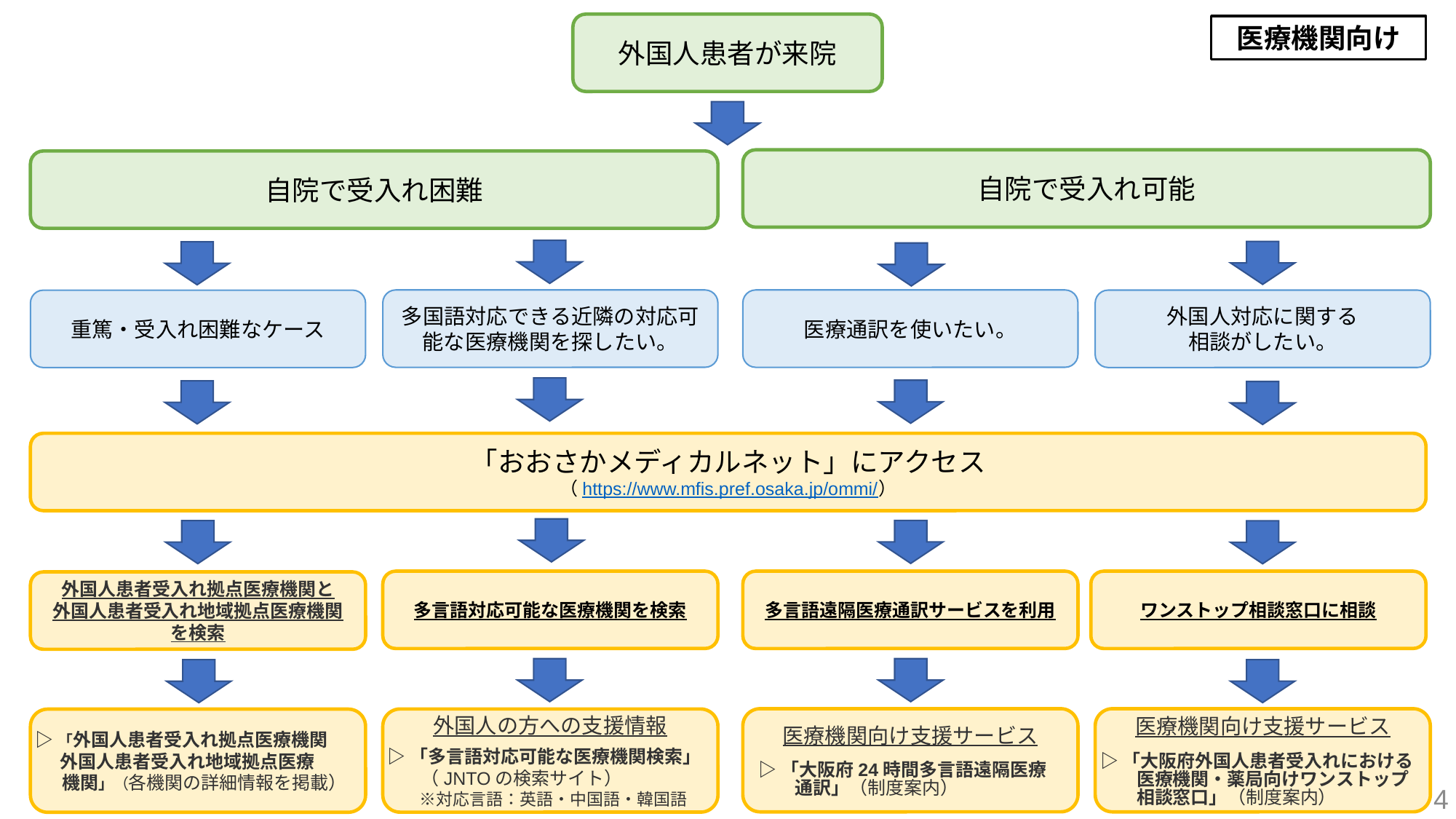

外国人患者が来院
医療機関向け

自院で受入れ可能
自院で受入れ困難

多国語対応できる近隣の対応可能な医療機関を探したい。
医療通訳を使いたい。
外国人対応に関する
相談がしたい。
重篤・受入れ困難なケース
「おおさかメディカルネット」にアクセス
（https://www.mfis.pref.osaka.jp/ommi/）
多言語対応可能な医療機関を検索
多言語遠隔医療通訳サービスを利用
ワンストップ相談窓口に相談
外国人患者受入れ拠点医療機関と
外国人患者受入れ地域拠点医療機関を検索
医療機関向け支援サービス

▷「大阪府24時間多言語遠隔医療
　　通訳」（制度案内）
医療機関向け支援サービス

▷「大阪府外国人患者受入れにおける
　　医療機関・薬局向けワンストップ
　　相談窓口」（制度案内）
外国人の方への支援情報

▷「多言語対応可能な医療機関検索」
　　（JNTOの検索サイト）
　　※対応言語：英語・中国語・韓国語
▷「外国人患者受入れ拠点医療機関
     外国人患者受入れ地域拠点医療
　  機関」（各機関の詳細情報を掲載）
4